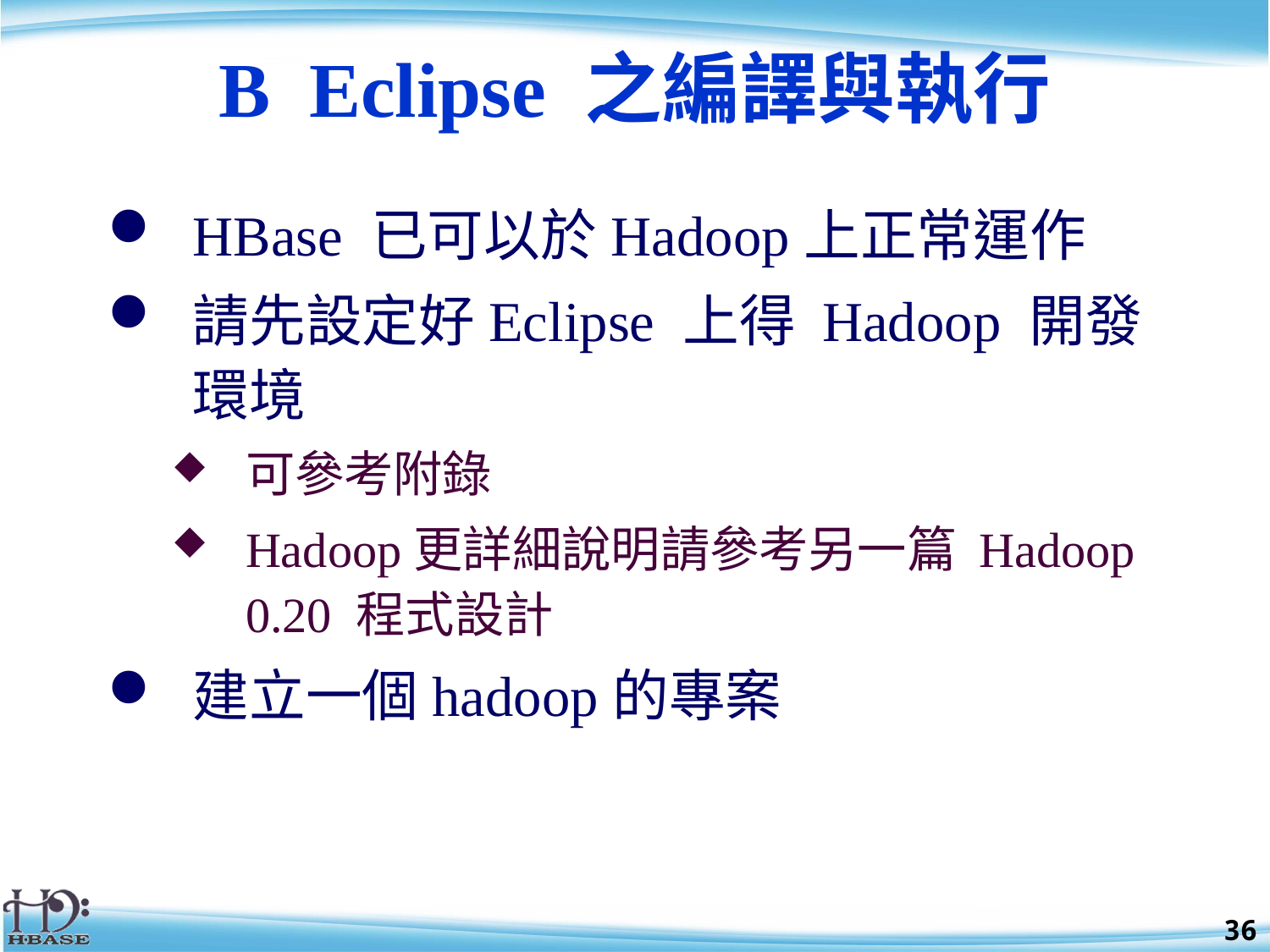

# B  Eclipse 之編譯與執行
HBase 已可以於Hadoop上正常運作
請先設定好Eclipse 上得 Hadoop 開發環境
可參考附錄
Hadoop更詳細說明請參考另一篇 Hadoop 0.20 程式設計
建立一個hadoop的專案

36